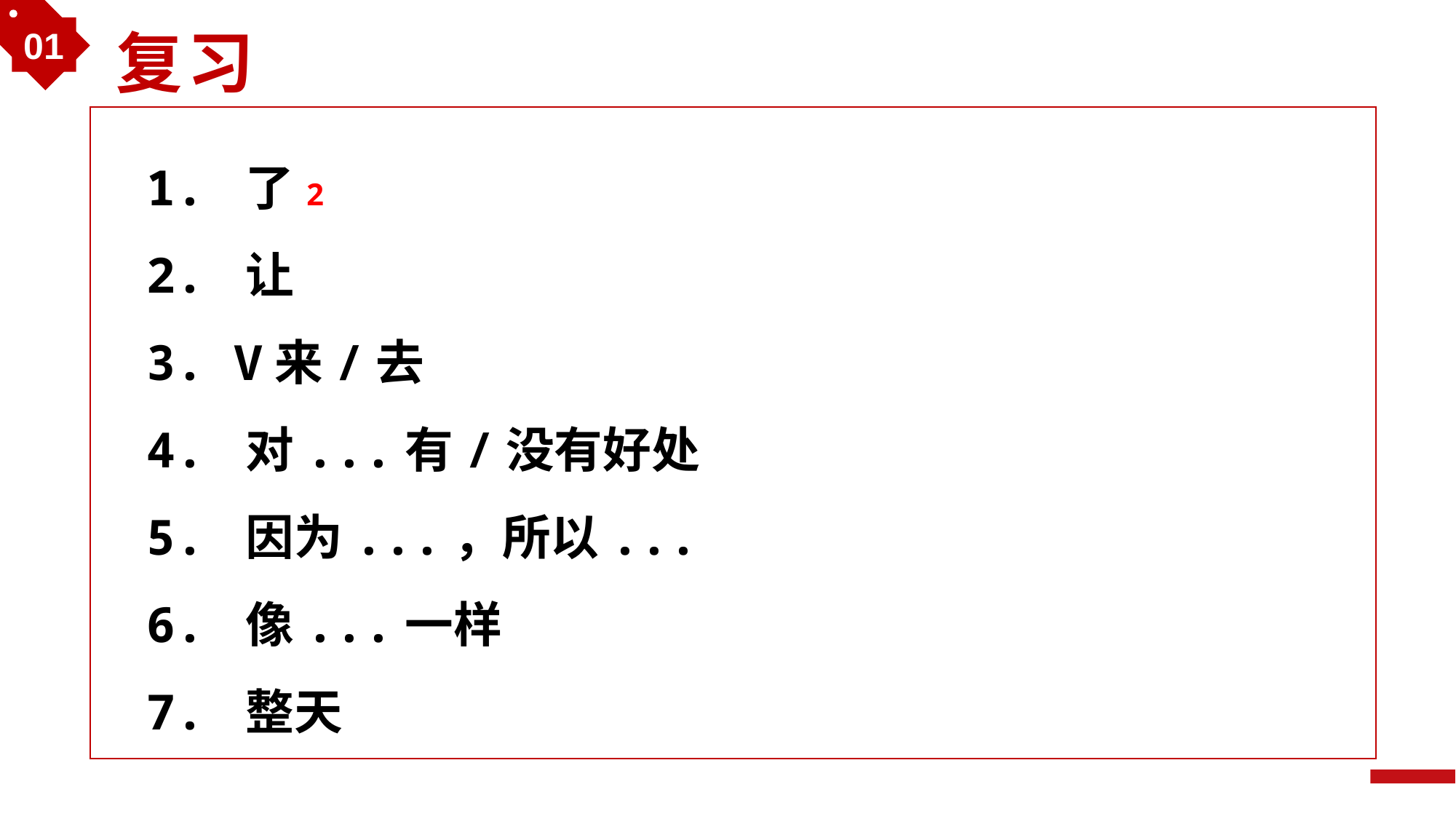

01
复习

1. 了2
2. 让
3. V来/去
4. 对...有/没有好处
5. 因为...，所以...
6. 像...一样
7. 整天